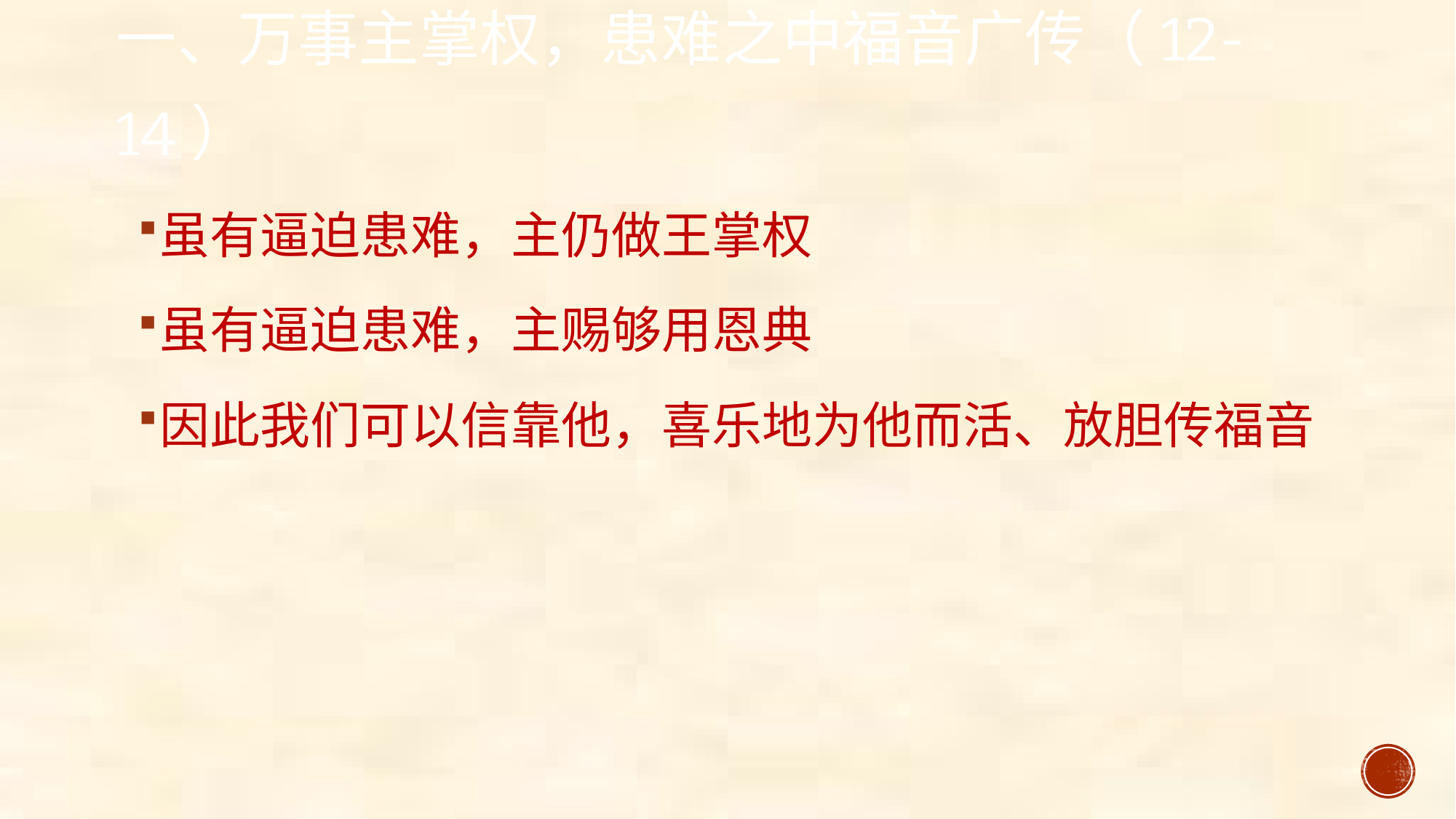

# 一、万事主掌权，患难之中福音广传（12-14）
虽有逼迫患难，主仍做王掌权
虽有逼迫患难，主赐够用恩典
因此我们可以信靠他，喜乐地为他而活、放胆传福音